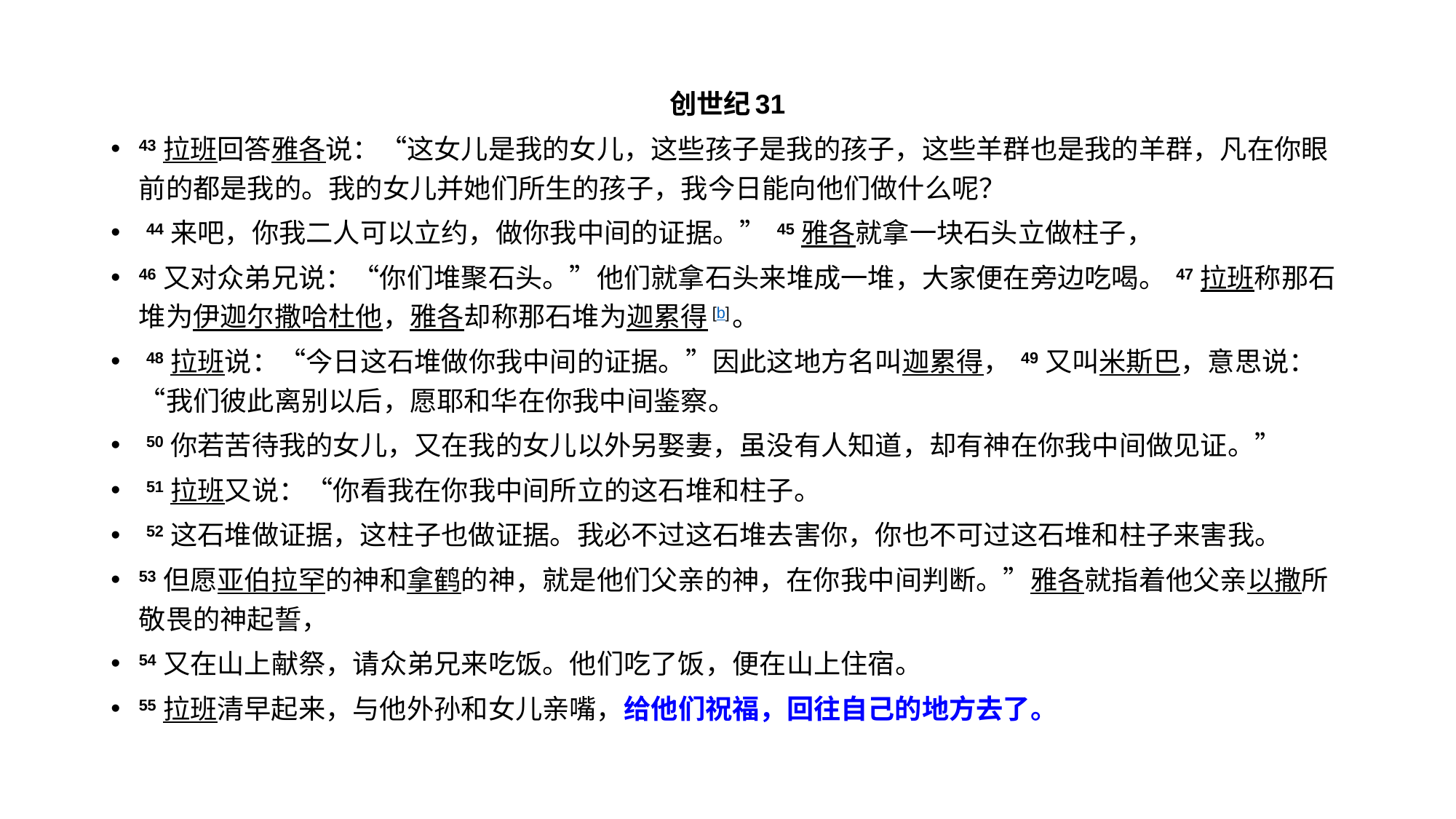

创世纪31
43 拉班回答雅各说：“这女儿是我的女儿，这些孩子是我的孩子，这些羊群也是我的羊群，凡在你眼前的都是我的。我的女儿并她们所生的孩子，我今日能向他们做什么呢？
 44 来吧，你我二人可以立约，做你我中间的证据。” 45 雅各就拿一块石头立做柱子，
46 又对众弟兄说：“你们堆聚石头。”他们就拿石头来堆成一堆，大家便在旁边吃喝。 47 拉班称那石堆为伊迦尔撒哈杜他，雅各却称那石堆为迦累得[b]。
 48 拉班说：“今日这石堆做你我中间的证据。”因此这地方名叫迦累得， 49 又叫米斯巴，意思说：“我们彼此离别以后，愿耶和华在你我中间鉴察。
 50 你若苦待我的女儿，又在我的女儿以外另娶妻，虽没有人知道，却有神在你我中间做见证。”
 51 拉班又说：“你看我在你我中间所立的这石堆和柱子。
 52 这石堆做证据，这柱子也做证据。我必不过这石堆去害你，你也不可过这石堆和柱子来害我。
53 但愿亚伯拉罕的神和拿鹤的神，就是他们父亲的神，在你我中间判断。”雅各就指着他父亲以撒所敬畏的神起誓，
54 又在山上献祭，请众弟兄来吃饭。他们吃了饭，便在山上住宿。
55 拉班清早起来，与他外孙和女儿亲嘴，给他们祝福，回往自己的地方去了。